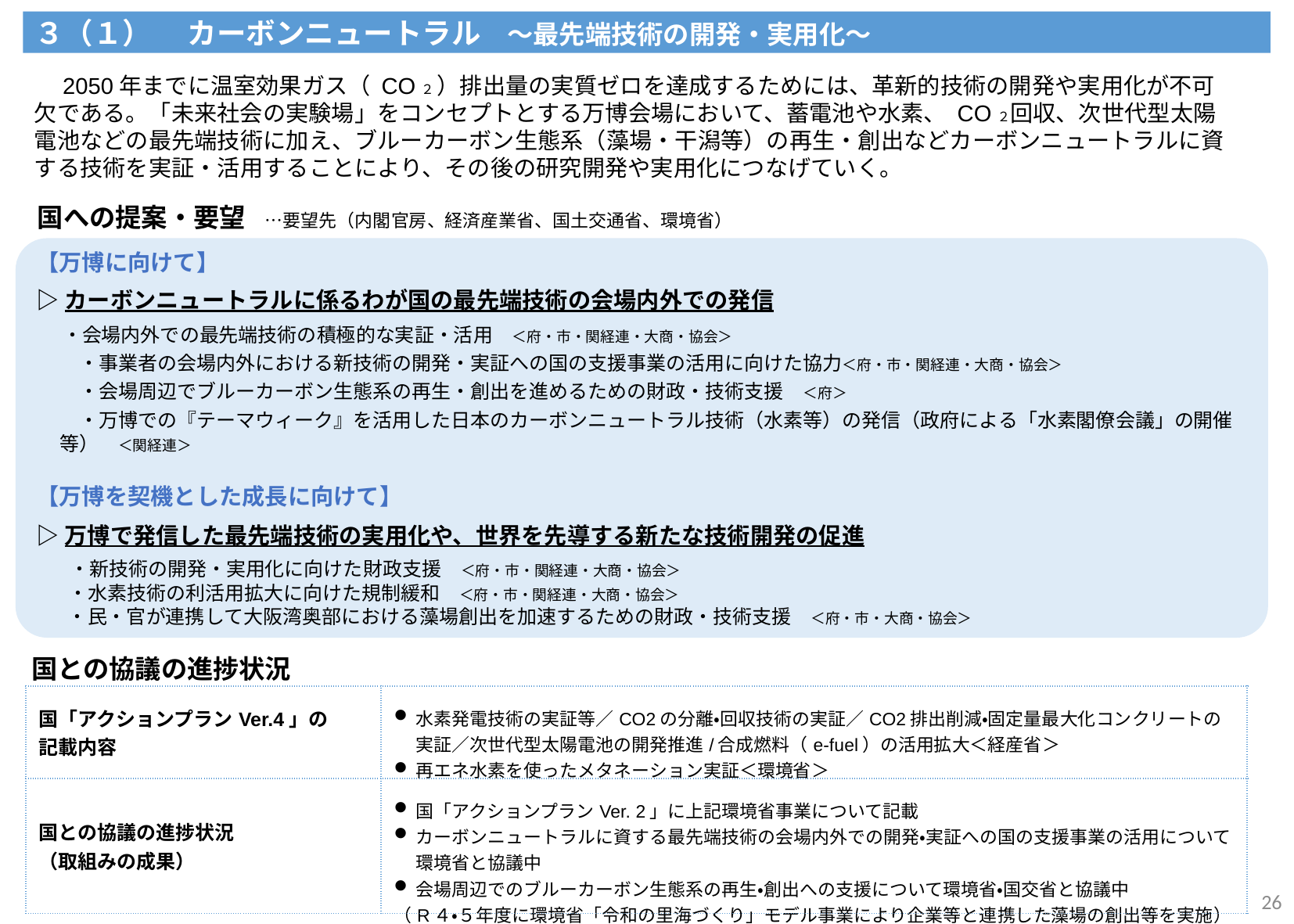

３（１） 　カーボンニュートラル　～最先端技術の開発・実用化～
　2050年までに温室効果ガス（ CO２ ）排出量の実質ゼロを達成するためには、革新的技術の開発や実用化が不可欠である。「未来社会の実験場」をコンセプトとする万博会場において、蓄電池や水素、 CO２回収、次世代型太陽電池などの最先端技術に加え、ブルーカーボン生態系（藻場・干潟等）の再生・創出などカーボンニュートラルに資する技術を実証・活用することにより、その後の研究開発や実用化につなげていく。
国への提案・要望　…要望先（内閣官房、経済産業省、国土交通省、環境省）
【万博に向けて】

▷カーボンニュートラルに係るわが国の最先端技術の会場内外での発信
     ・会場内外での最先端技術の積極的な実証・活用　＜府・市・関経連・大商・協会＞
　　 ・事業者の会場内外における新技術の開発・実証への国の支援事業の活用に向けた協力＜府・市・関経連・大商・協会＞
　　 ・会場周辺でブルーカーボン生態系の再生・創出を進めるための財政・技術支援　＜府＞
　　 ・万博での『テーマウィーク』を活用した日本のカーボンニュートラル技術（水素等）の発信（政府による「水素閣僚会議」の開催等）　＜関経連＞

【万博を契機とした成長に向けて】

▷万博で発信した最先端技術の実用化や、世界を先導する新たな技術開発の促進
　  ・新技術の開発・実用化に向けた財政支援　＜府・市・関経連・大商・協会＞
  ・水素技術の利活用拡大に向けた規制緩和　＜府・市・関経連・大商・協会＞
  ・民・官が連携して大阪湾奥部における藻場創出を加速するための財政・技術支援　＜府・市・大商・協会＞
国との協議の進捗状況
| 国「アクションプランVer.4」の 記載内容 | 水素発電技術の実証等／CO2の分離・回収技術の実証／CO2排出削減・固定量最大化コンクリートの実証／次世代型太陽電池の開発推進/合成燃料（e-fuel）の活用拡大＜経産省＞ 再エネ水素を使ったメタネーション実証＜環境省＞ |
| --- | --- |
| 国との協議の進捗状況 （取組みの成果） | 国「アクションプランVer. 2」に上記環境省事業について記載 カーボンニュートラルに資する最先端技術の会場内外での開発・実証への国の支援事業の活用について環境省と協議中 会場周辺でのブルーカーボン生態系の再生・創出への支援について環境省・国交省と協議中 （R４・５年度に環境省「令和の里海づくり」モデル事業により企業等と連携した藻場の創出等を実施） |

26